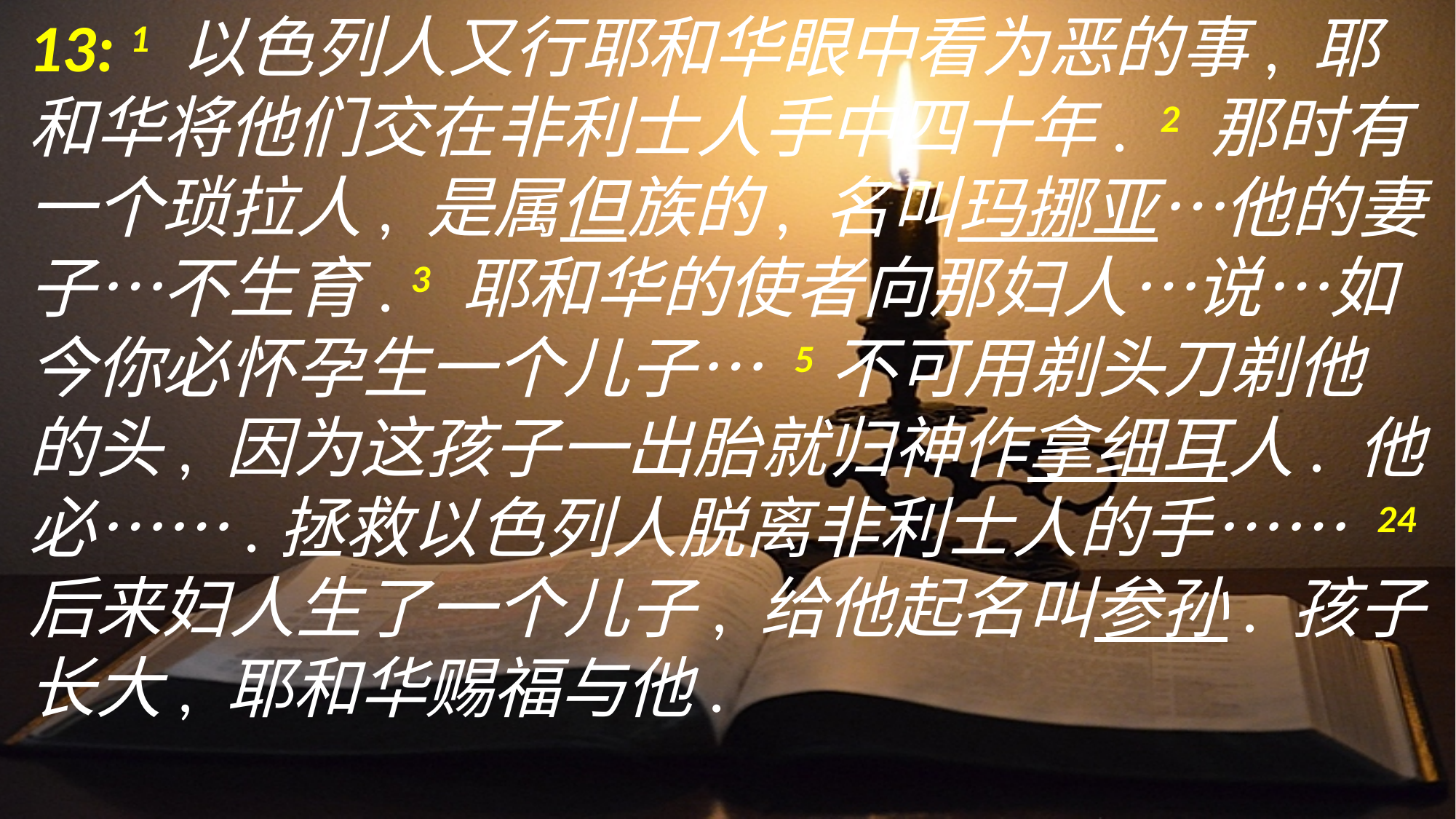

13: 1 以色列人又行耶和华眼中看为恶的事, 耶和华将他们交在非利士人手中四十年.  2 那时有一个琐拉人, 是属但族的, 名叫玛挪亚…他的妻子…不生育. 3 耶和华的使者向那妇人…说…如今你必怀孕生一个儿子… 5不可用剃头刀剃他的头, 因为这孩子一出胎就归神作拿细耳人. 他必…….拯救以色列人脱离非利士人的手…… 24 后来妇人生了一个儿子, 给他起名叫参孙. 孩子长大, 耶和华赐福与他.